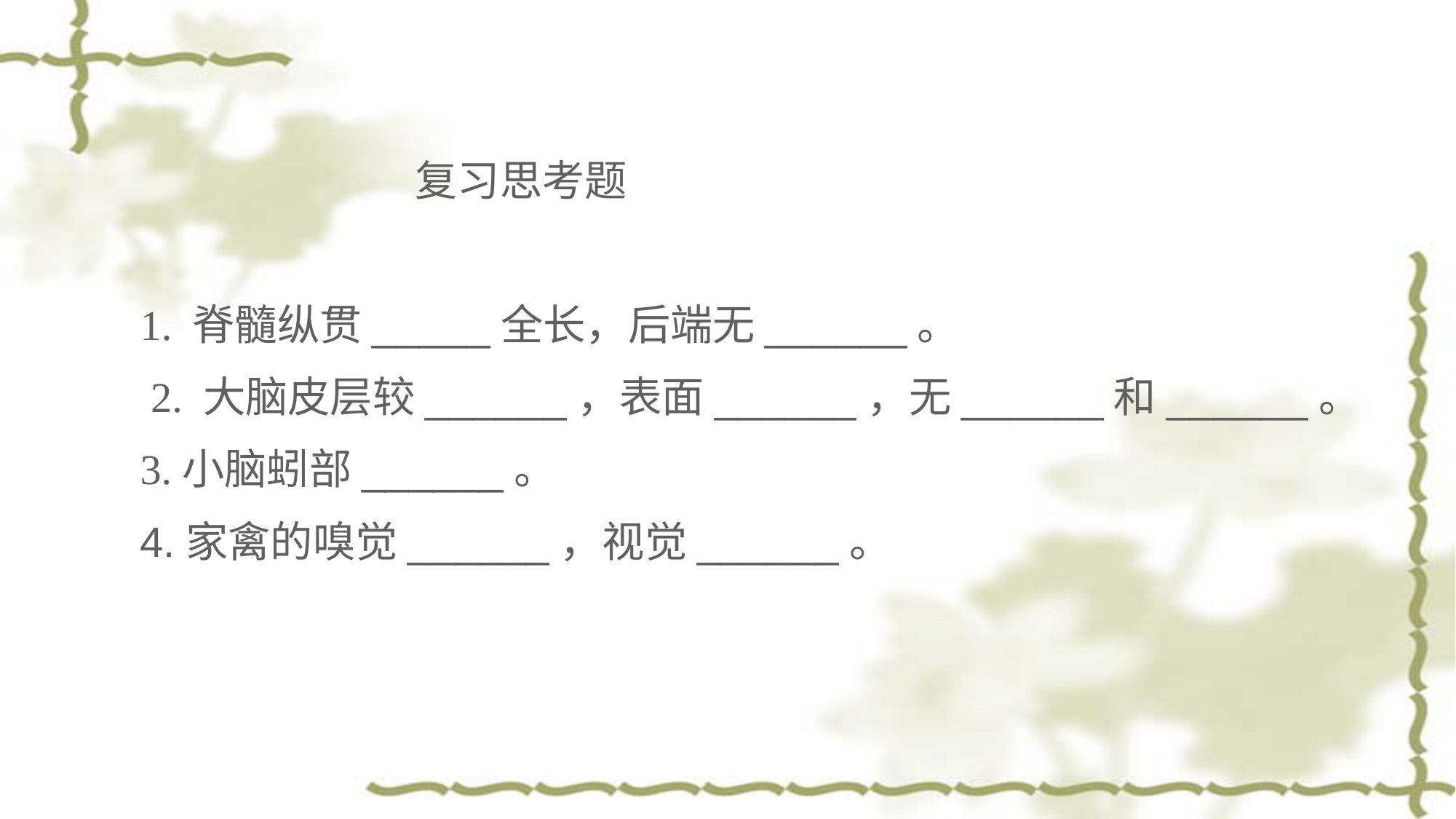

复习思考题

1. 脊髓纵贯_____全长，后端无______。
 2. 大脑皮层较______，表面______，无______和______。
3.小脑蚓部______。
4.家禽的嗅觉______，视觉______。